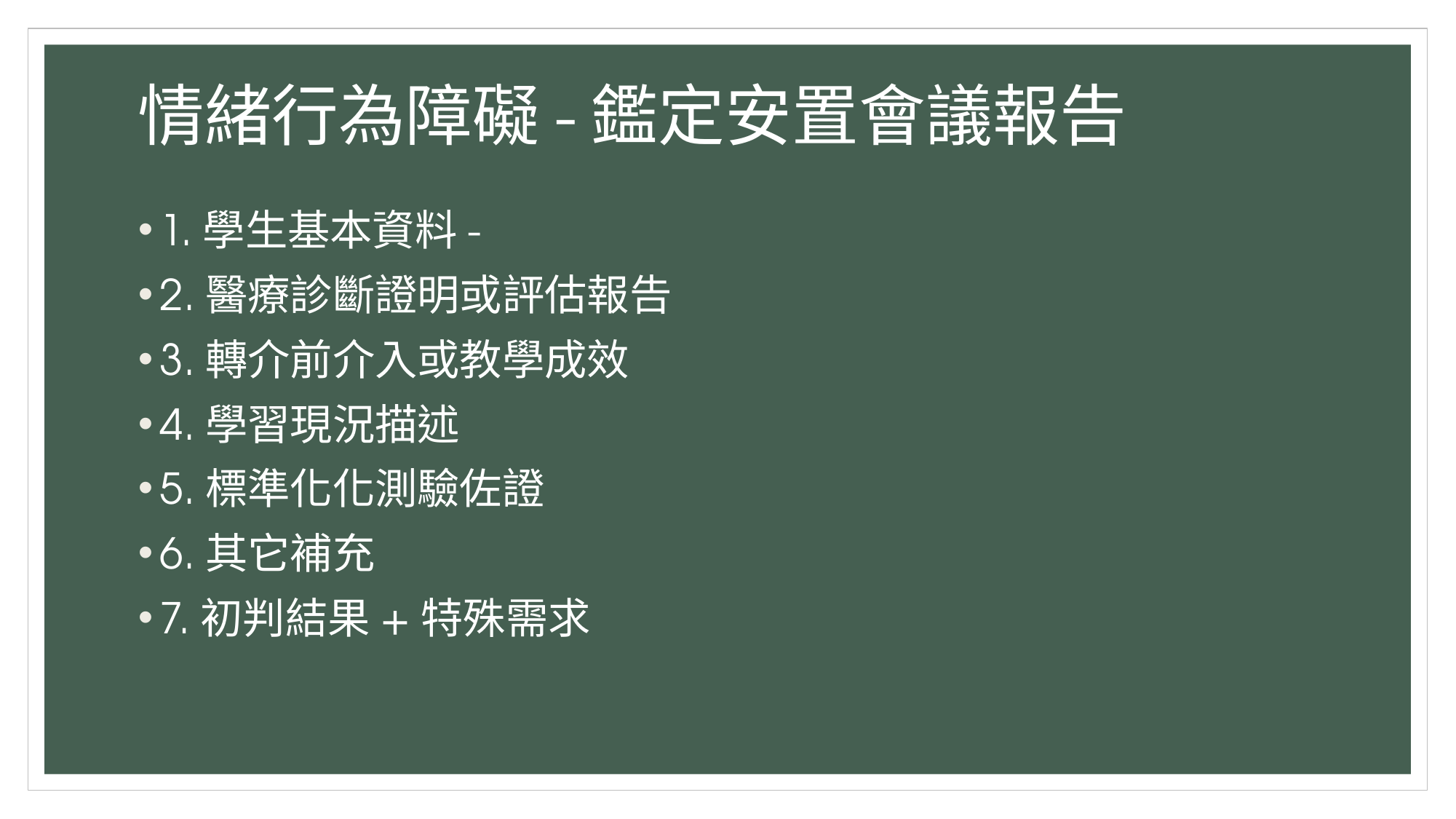

# 情緒行為障礙-鑑定安置會議報告
1.學生基本資料-
2.醫療診斷證明或評估報告
3.轉介前介入或教學成效
4.學習現況描述
5.標準化化測驗佐證
6.其它補充
7.初判結果+特殊需求